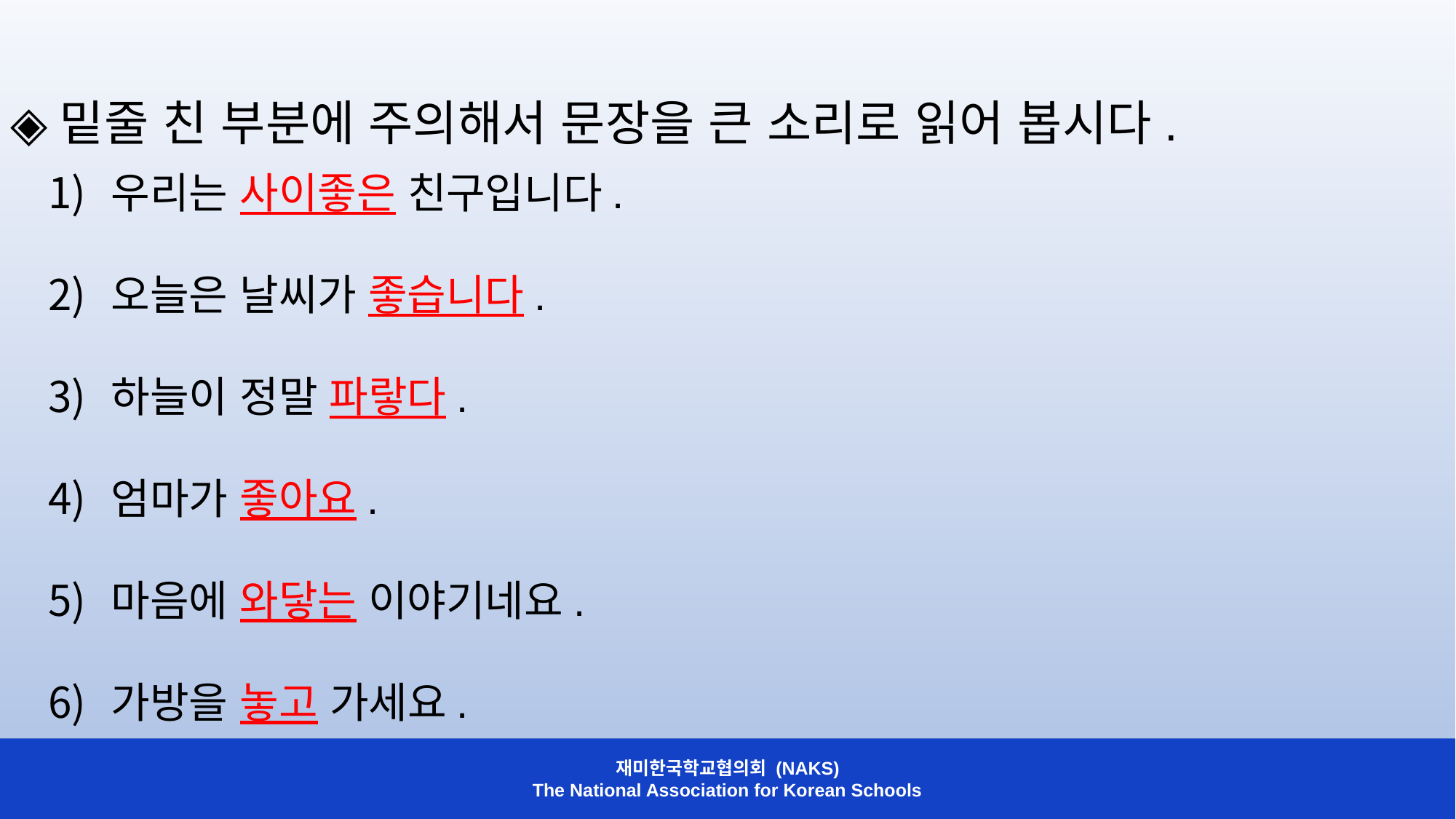

◈밑줄 친 부분에 주의해서 문장을 큰 소리로 읽어 봅시다.
 우리는 사이좋은 친구입니다.

 오늘은 날씨가 좋습니다.

 하늘이 정말 파랗다.

 엄마가 좋아요.

 마음에 와닿는 이야기네요.

 가방을 놓고 가세요.
재미한국학교협의회 (NAKS)
The National Association for Korean Schools